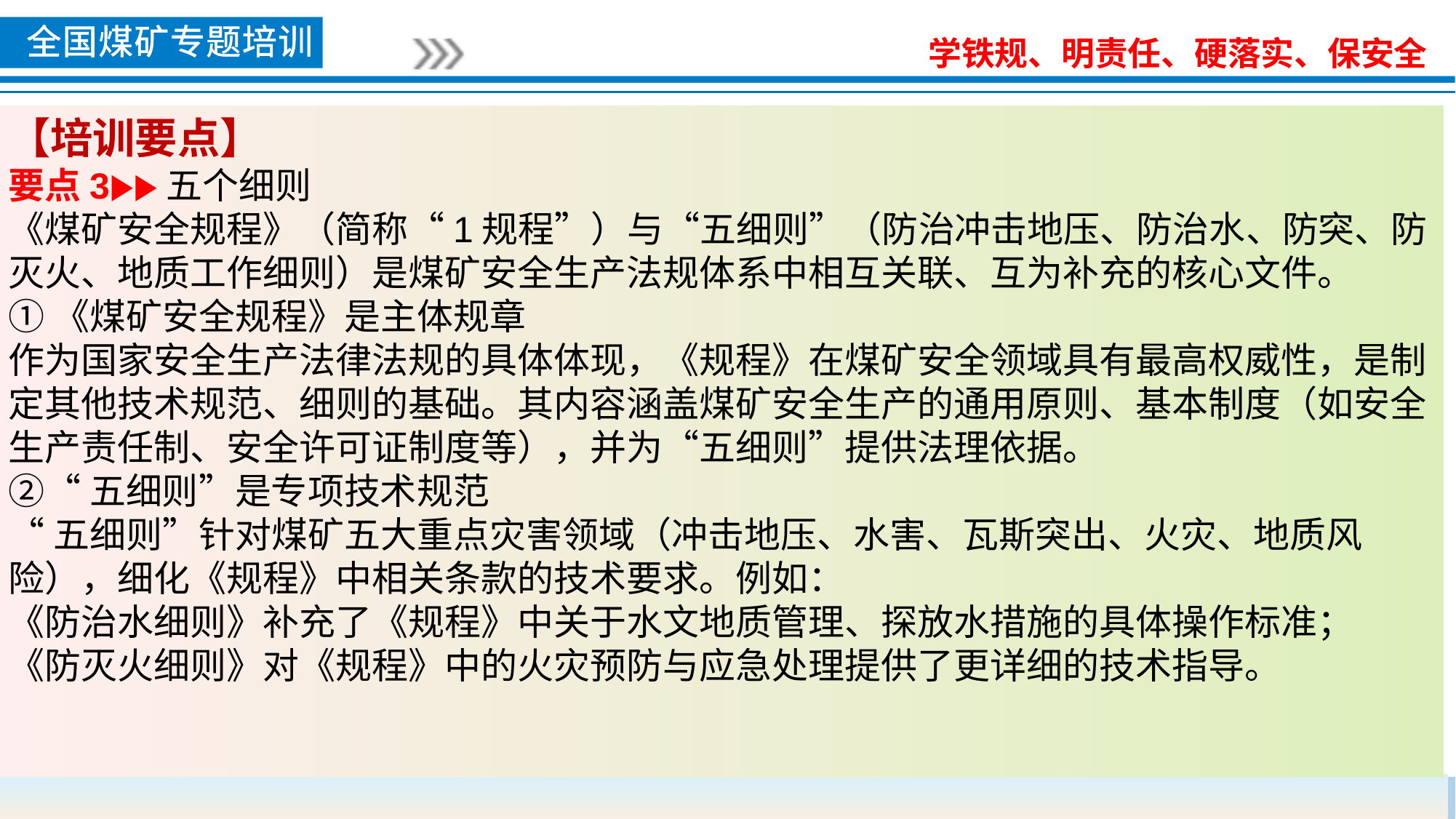

【培训要点】
要点3▶▶五个细则
《煤矿安全规程》（简称“1规程”）与“五细则”（防治冲击地压、防治水、防突、防灭火、地质工作细则）是煤矿安全生产法规体系中相互关联、互为补充的核心文件。
①《煤矿安全规程》是主体规章
作为国家安全生产法律法规的具体体现，《规程》在煤矿安全领域具有最高权威性，是制定其他技术规范、细则的基础。其内容涵盖煤矿安全生产的通用原则、基本制度（如安全生产责任制、安全许可证制度等），并为“五细则”提供法理依据。
②“五细则”是专项技术规范
“五细则”针对煤矿五大重点灾害领域（冲击地压、水害、瓦斯突出、火灾、地质风险），细化《规程》中相关条款的技术要求。例如：
《防治水细则》补充了《规程》中关于水文地质管理、探放水措施的具体操作标准；
《防灭火细则》对《规程》中的火灾预防与应急处理提供了更详细的技术指导。